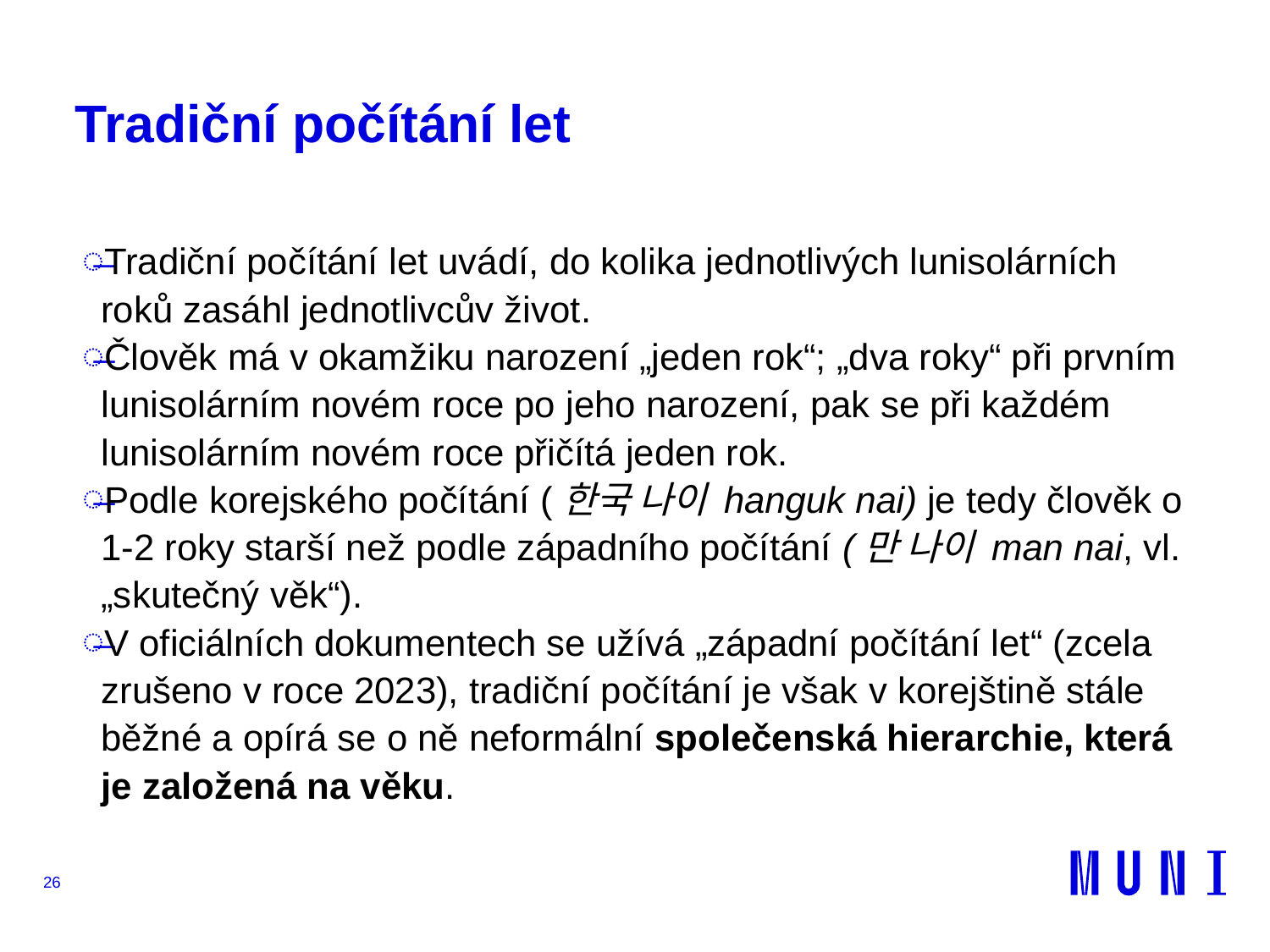

# Tradiční počítání let
Tradiční počítání let uvádí, do kolika jednotlivých lunisolárních roků zasáhl jednotlivcův život.
Člověk má v okamžiku narození „jeden rok“; „dva roky“ při prvním lunisolárním novém roce po jeho narození, pak se při každém lunisolárním novém roce přičítá jeden rok.
Podle korejského počítání (한국 나이 hanguk nai) je tedy člověk o 1-2 roky starší než podle západního počítání (만 나이 man nai, vl. „skutečný věk“).
V oficiálních dokumentech se užívá „západní počítání let“ (zcela zrušeno v roce 2023), tradiční počítání je však v korejštině stále běžné a opírá se o ně neformální společenská hierarchie, která je založená na věku.
26